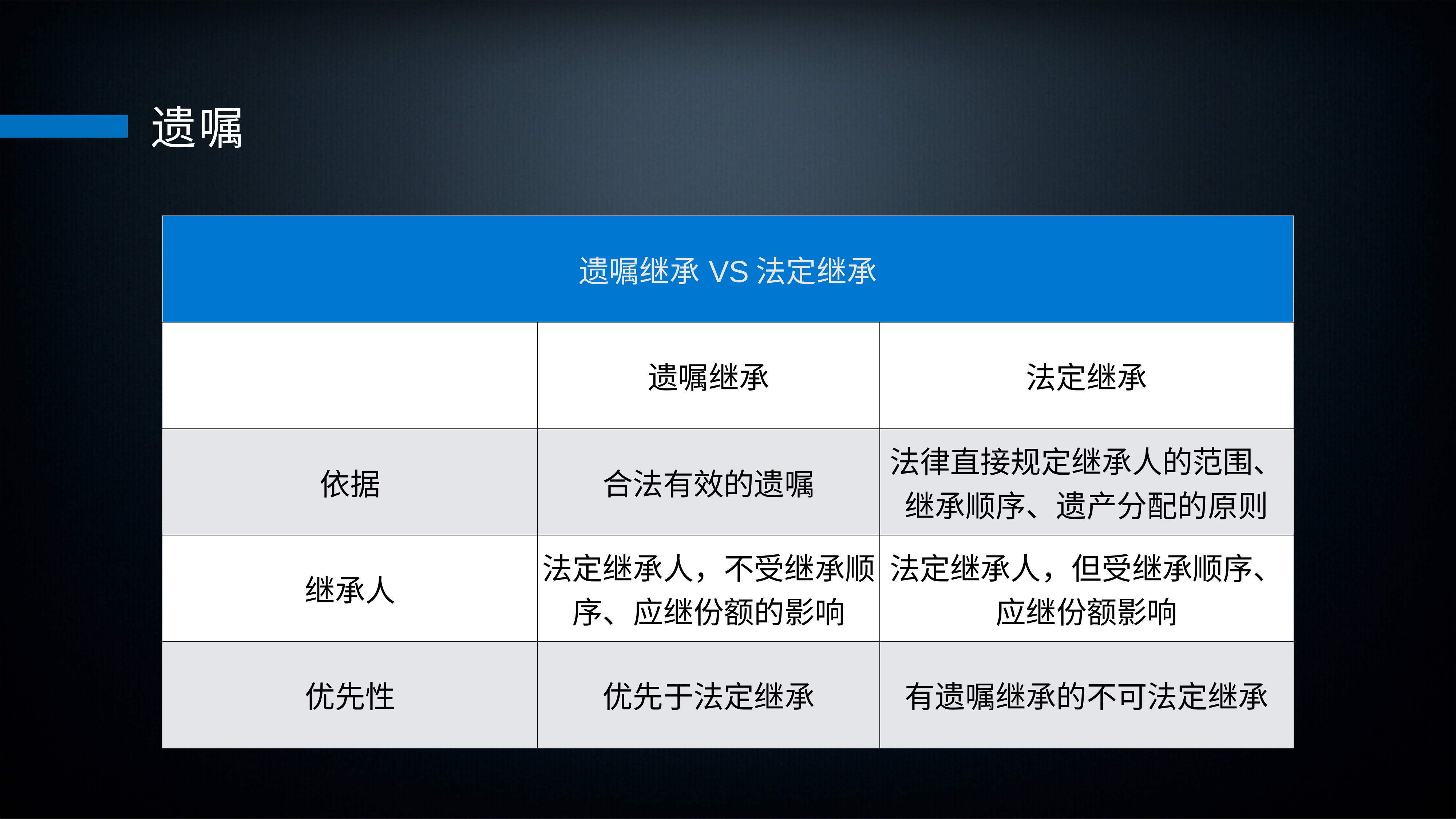

遗嘱

| 遗嘱继承VS法定继承 |  |  |
| --- | --- | --- |
|  | 遗嘱继承 | 法定继承 |
| 依据 | 合法有效的遗嘱 | 法律直接规定继承人的范围、继承顺序、遗产分配的原则 |
| 继承人 | 法定继承人，不受继承顺序、应继份额的影响 | 法定继承人，但受继承顺序、应继份额影响 |
| 优先性 | 优先于法定继承 | 有遗嘱继承的不可法定继承 |